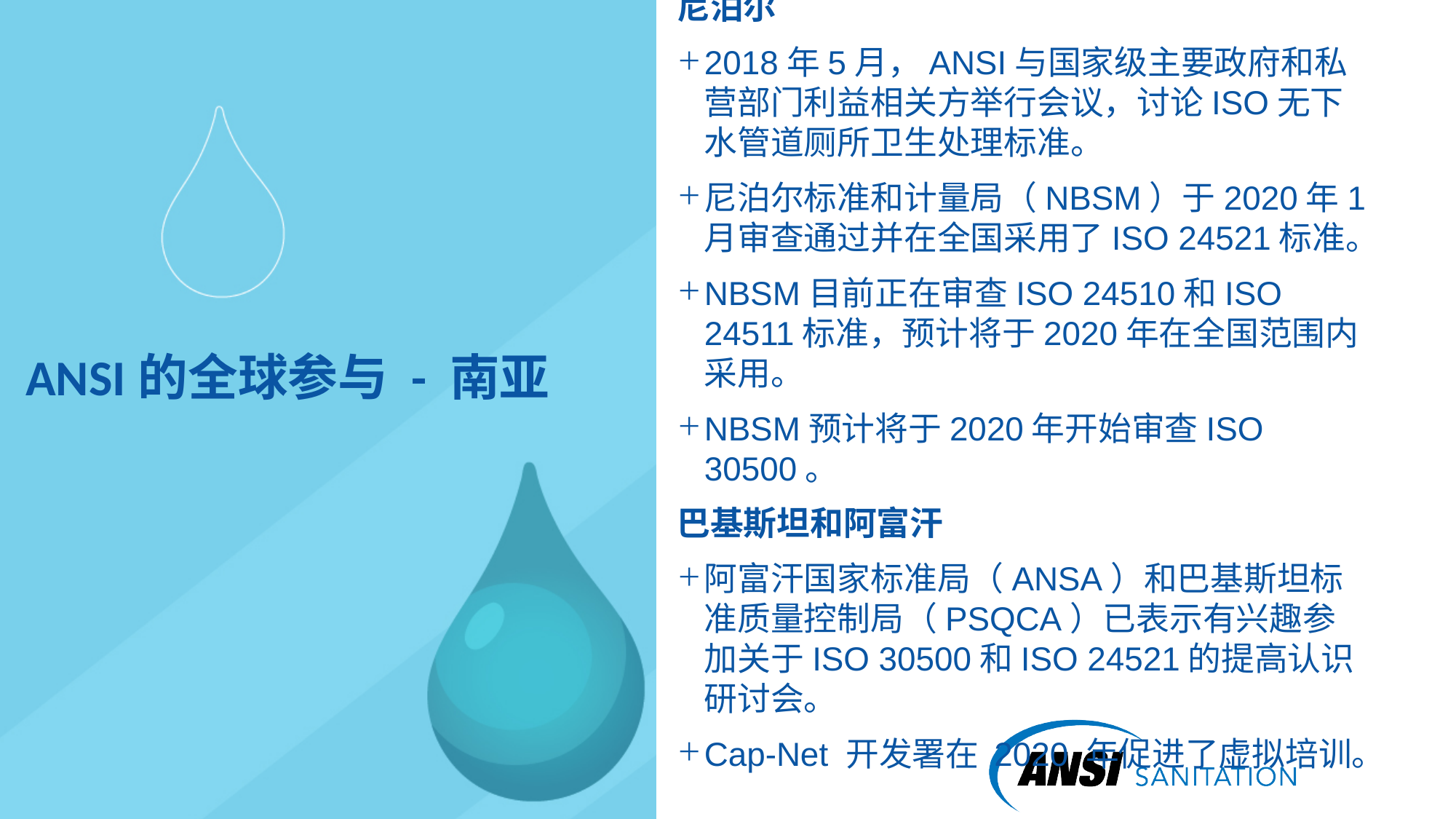

尼泊尔
2018年5月，ANSI与国家级主要政府和私营部门利益相关方举行会议，讨论ISO无下水管道厕所卫生处理标准。
尼泊尔标准和计量局（NBSM）于2020年1月审查通过并在全国采用了ISO 24521标准。
NBSM目前正在审查ISO 24510和ISO 24511标准，预计将于2020年在全国范围内采用。
NBSM预计将于2020年开始审查ISO 30500。
巴基斯坦和阿富汗
阿富汗国家标准局（ANSA）和巴基斯坦标准质量控制局（PSQCA）已表示有兴趣参加关于ISO 30500和ISO 24521的提高认识研讨会。
Cap-Net 开发署在 2020 年促进了虚拟培训。
# ANSI的全球参与 - 南亚